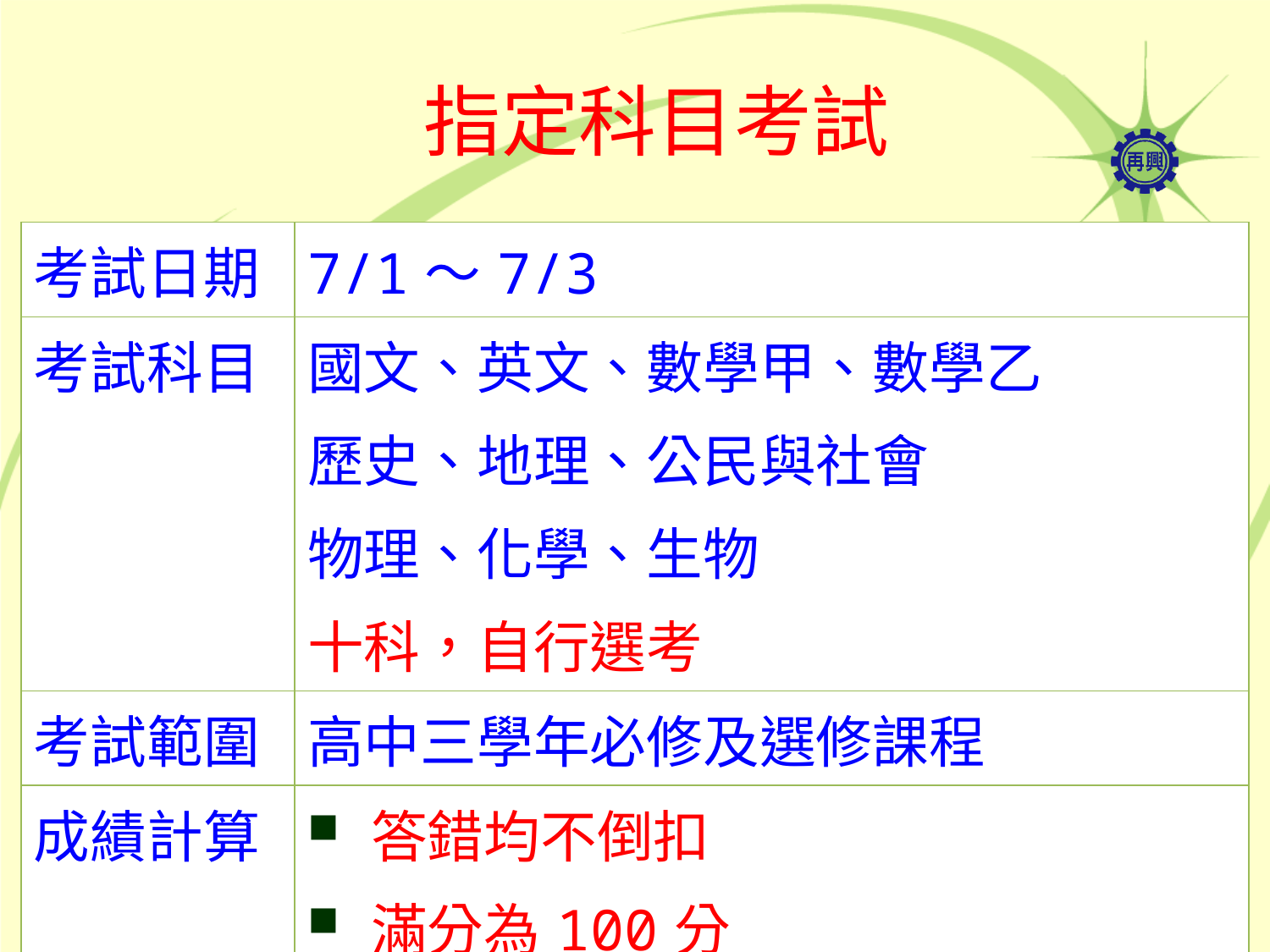

# 指定科目考試
| 考試日期 | 7/1～7/3 |
| --- | --- |
| 考試科目 | 國文、英文、數學甲、數學乙 歷史、地理、公民與社會 物理、化學、生物 十科，自行選考 |
| 考試範圍 | 高中三學年必修及選修課程 |
| 成績計算 | 答錯均不倒扣 滿分為100分 |